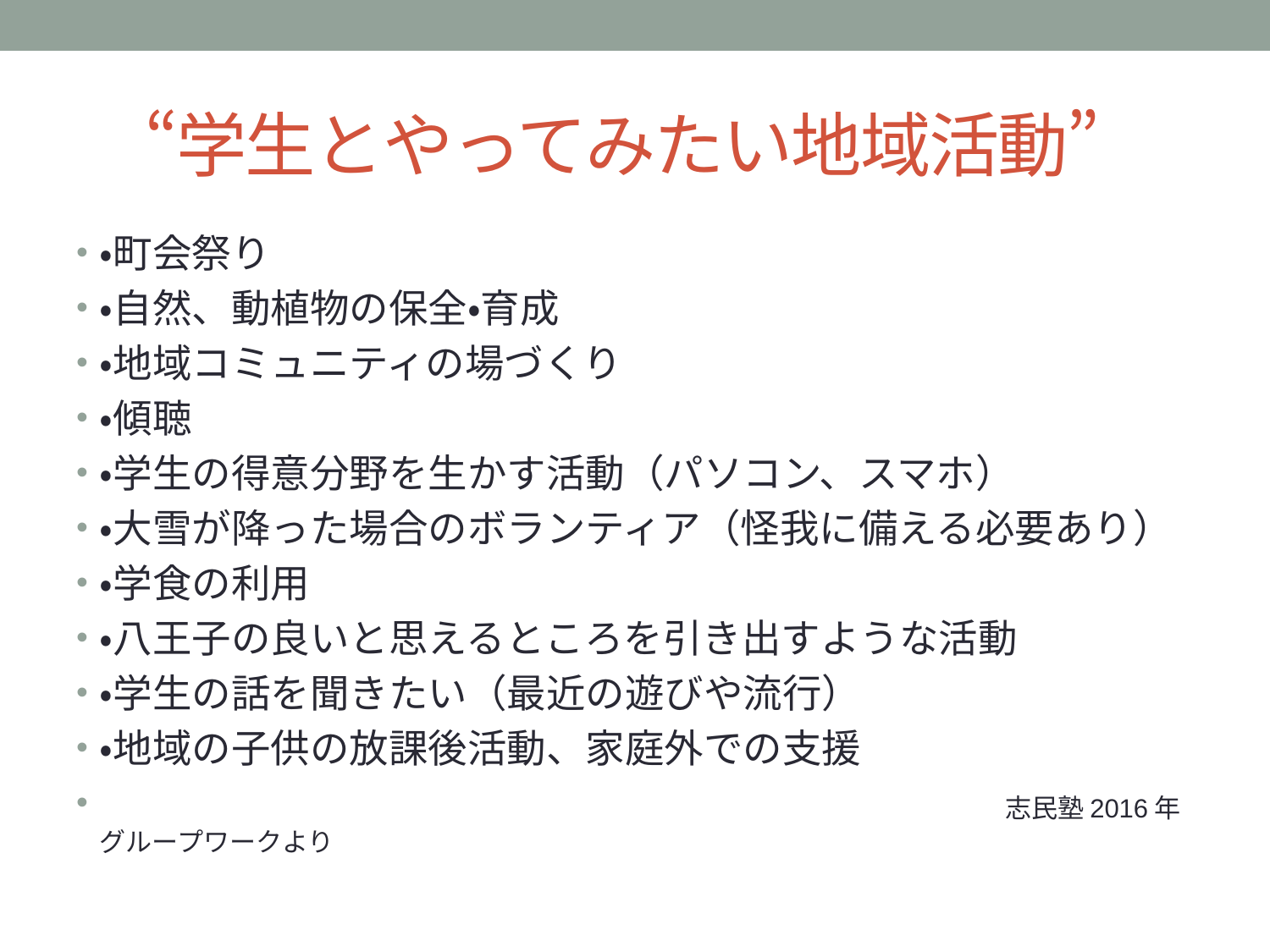

# “学生とやってみたい地域活動”
・町会祭り
・自然、動植物の保全・育成
・地域コミュニティの場づくり
・傾聴
・学生の得意分野を生かす活動（パソコン、スマホ）
・大雪が降った場合のボランティア（怪我に備える必要あり）
・学食の利用
・八王子の良いと思えるところを引き出すような活動
・学生の話を聞きたい（最近の遊びや流行）
・地域の子供の放課後活動、家庭外での支援
　　　　　　　　　　　　　　　　　　　　　　　志民塾2016年グループワークより